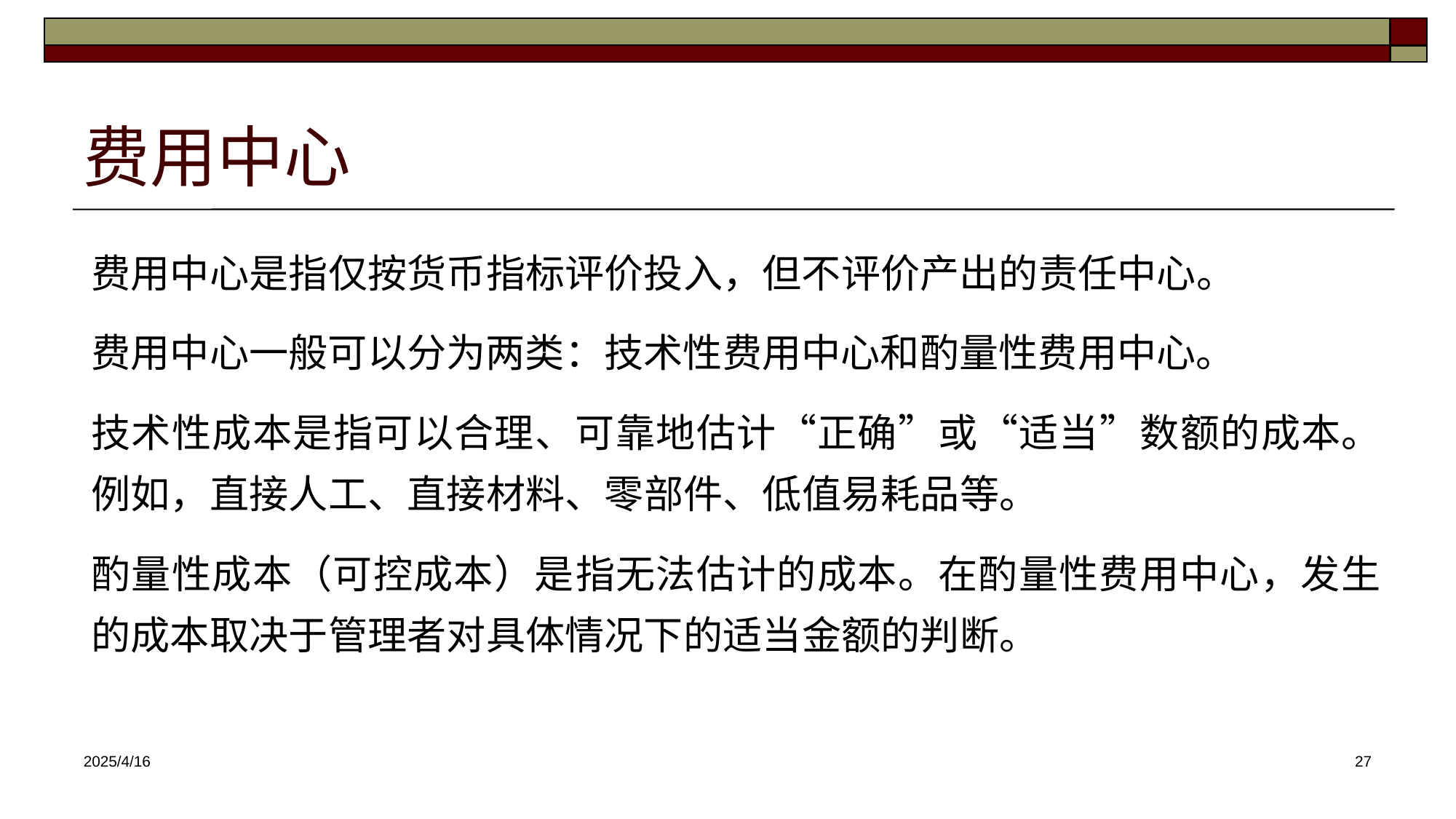

# 费用中心
费用中心是指仅按货币指标评价投入，但不评价产出的责任中心。
费用中心一般可以分为两类：技术性费用中心和酌量性费用中心。
技术性成本是指可以合理、可靠地估计“正确”或“适当”数额的成本。例如，直接人工、直接材料、零部件、低值易耗品等。
酌量性成本（可控成本）是指无法估计的成本。在酌量性费用中心，发生的成本取决于管理者对具体情况下的适当金额的判断。
2025/4/16
27